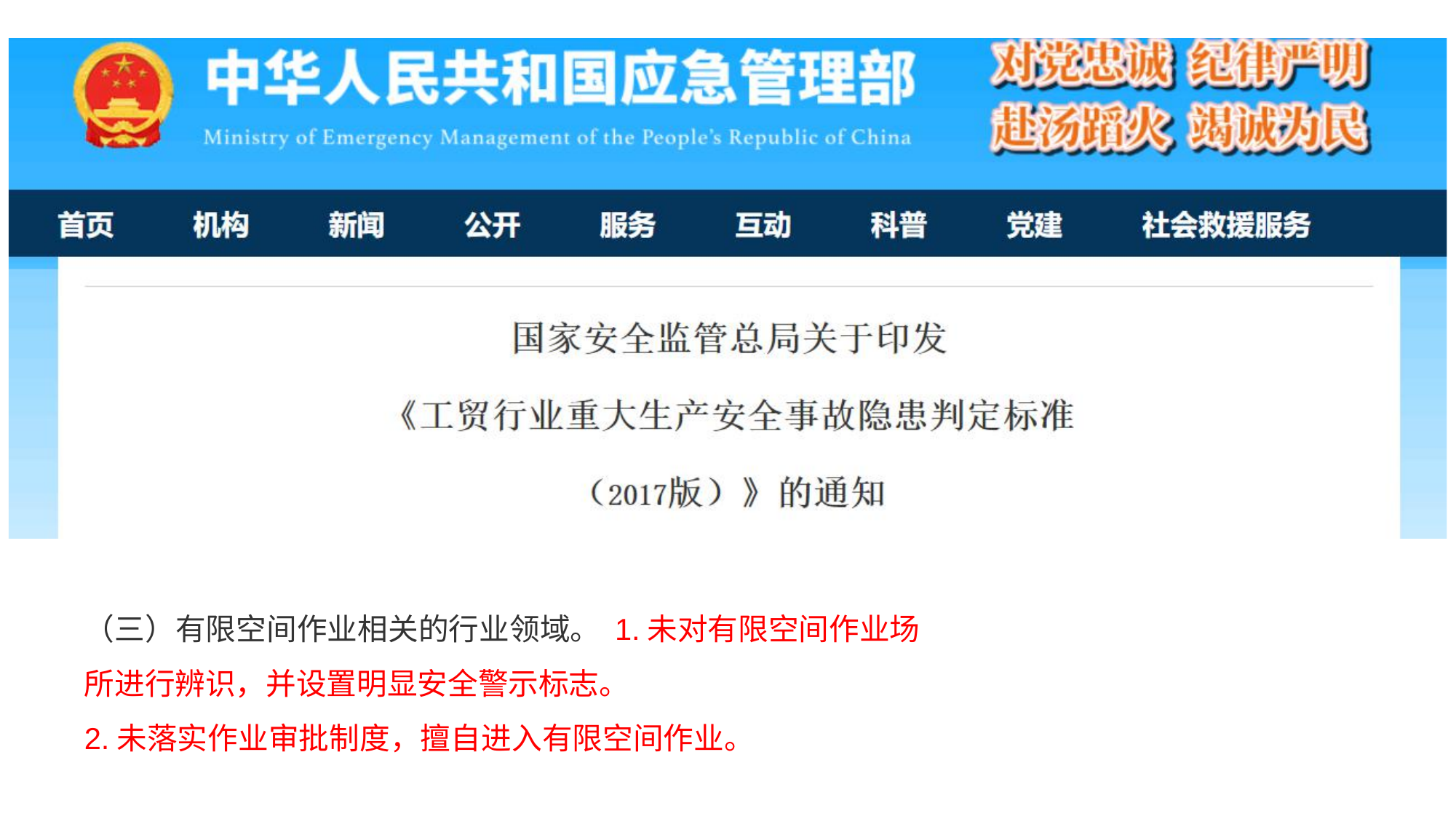

《工贸行业重大生产安全事故隐患判定标准（2017版）》

（三）有限空间作业相关的行业领域。 1.未对有限空间作业场所进行辨识，并设置明显安全警示标志。
2.未落实作业审批制度，擅自进入有限空间作业。
23